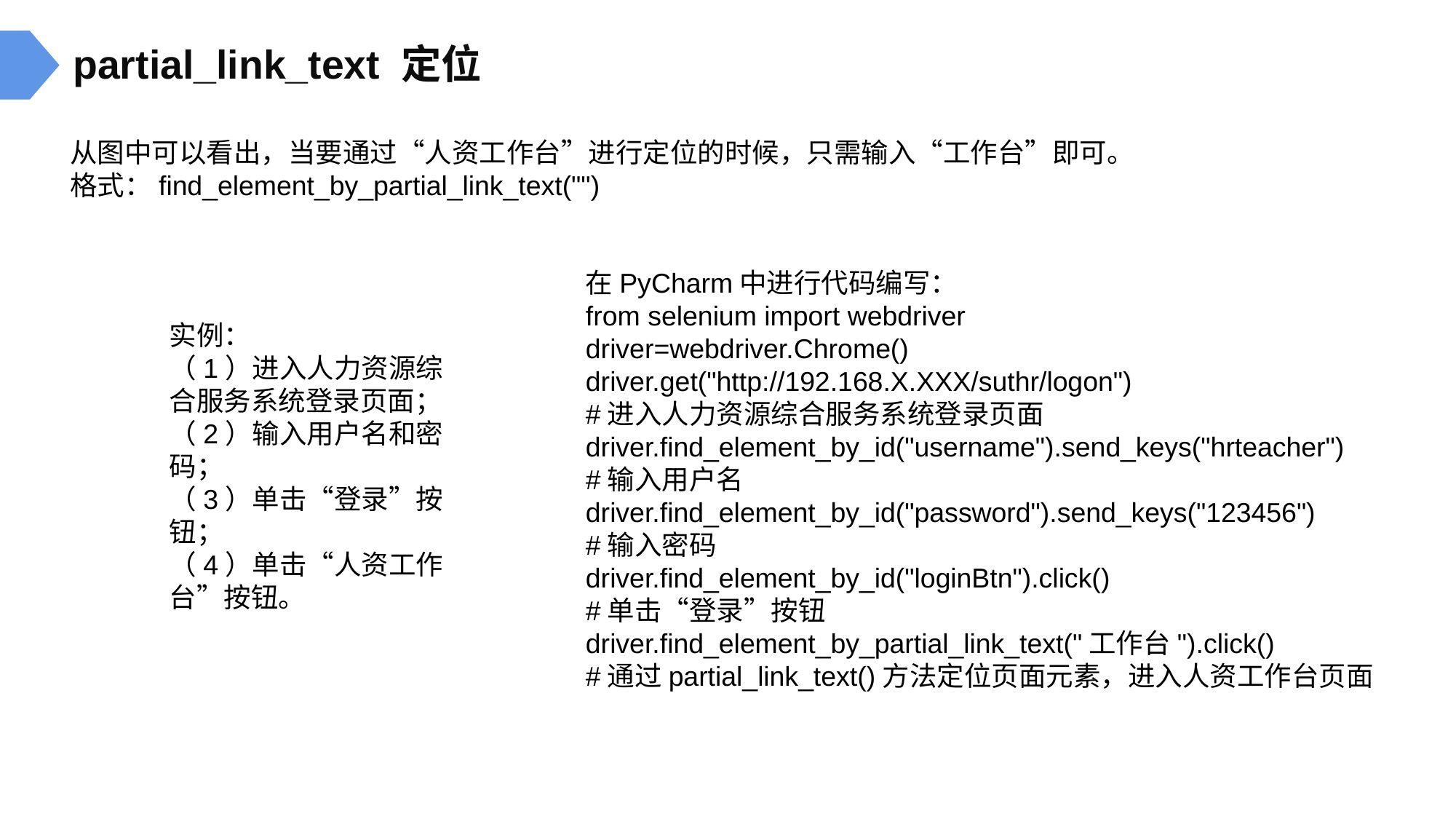

partial_link_text 定位
从图中可以看出，当要通过“人资工作台”进行定位的时候，只需输入“工作台”即可。
格式：find_element_by_partial_link_text("")
在PyCharm中进行代码编写：
from selenium import webdriver
driver=webdriver.Chrome()
driver.get("http://192.168.X.XXX/suthr/logon")
#进入人力资源综合服务系统登录页面
driver.find_element_by_id("username").send_keys("hrteacher")
#输入用户名
driver.find_element_by_id("password").send_keys("123456")
#输入密码
driver.find_element_by_id("loginBtn").click()
#单击“登录”按钮
driver.find_element_by_partial_link_text("工作台").click()
#通过partial_link_text()方法定位页面元素，进入人资工作台页面
实例：
（1）进入人力资源综合服务系统登录页面；
（2）输入用户名和密码；
（3）单击“登录”按钮；
（4）单击“人资工作台”按钮。